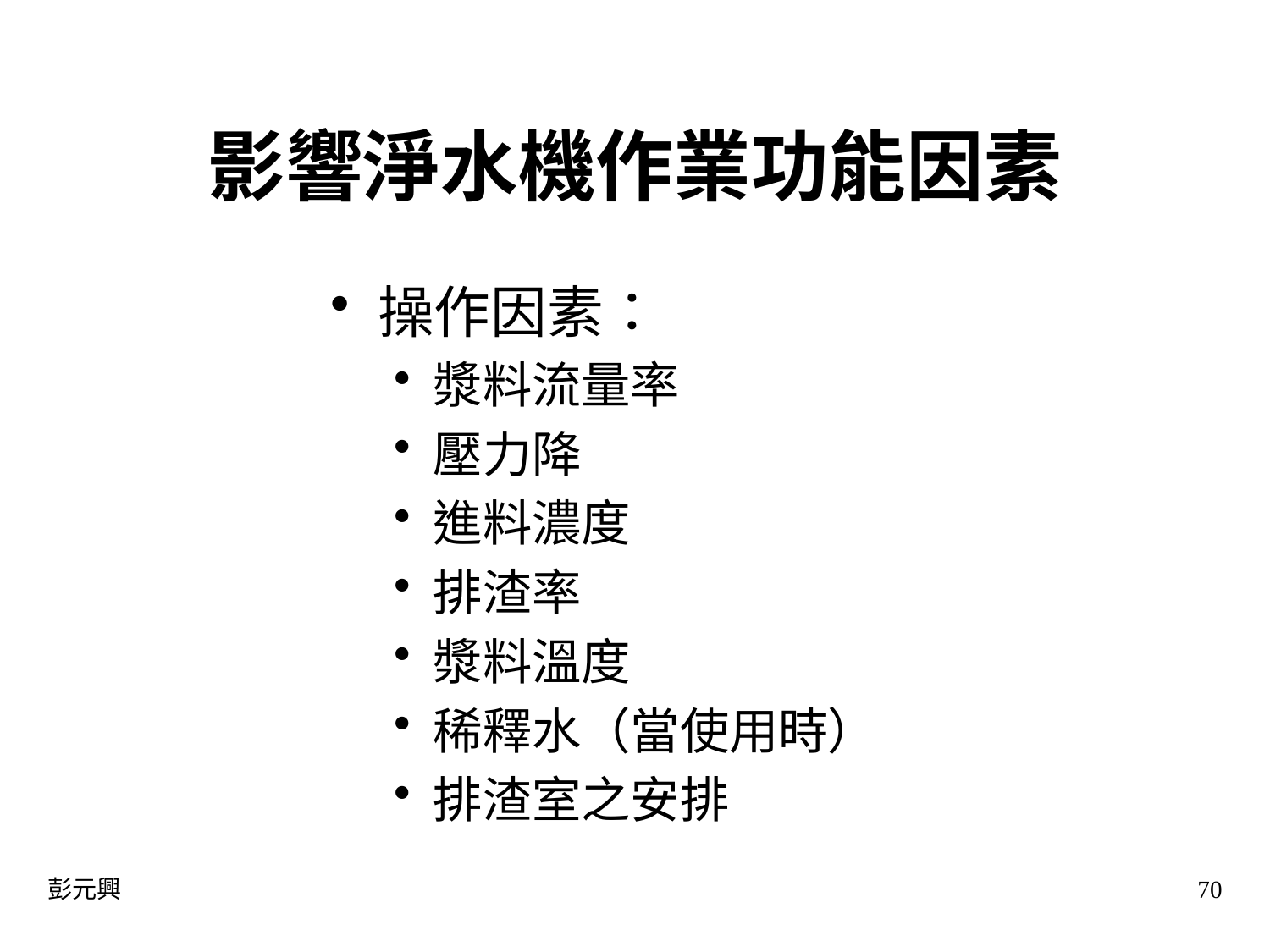

# 影響淨水機作業功能因素
操作因素：
漿料流量率
壓力降
進料濃度
排渣率
漿料溫度
稀釋水（當使用時）
排渣室之安排
彭元興
70